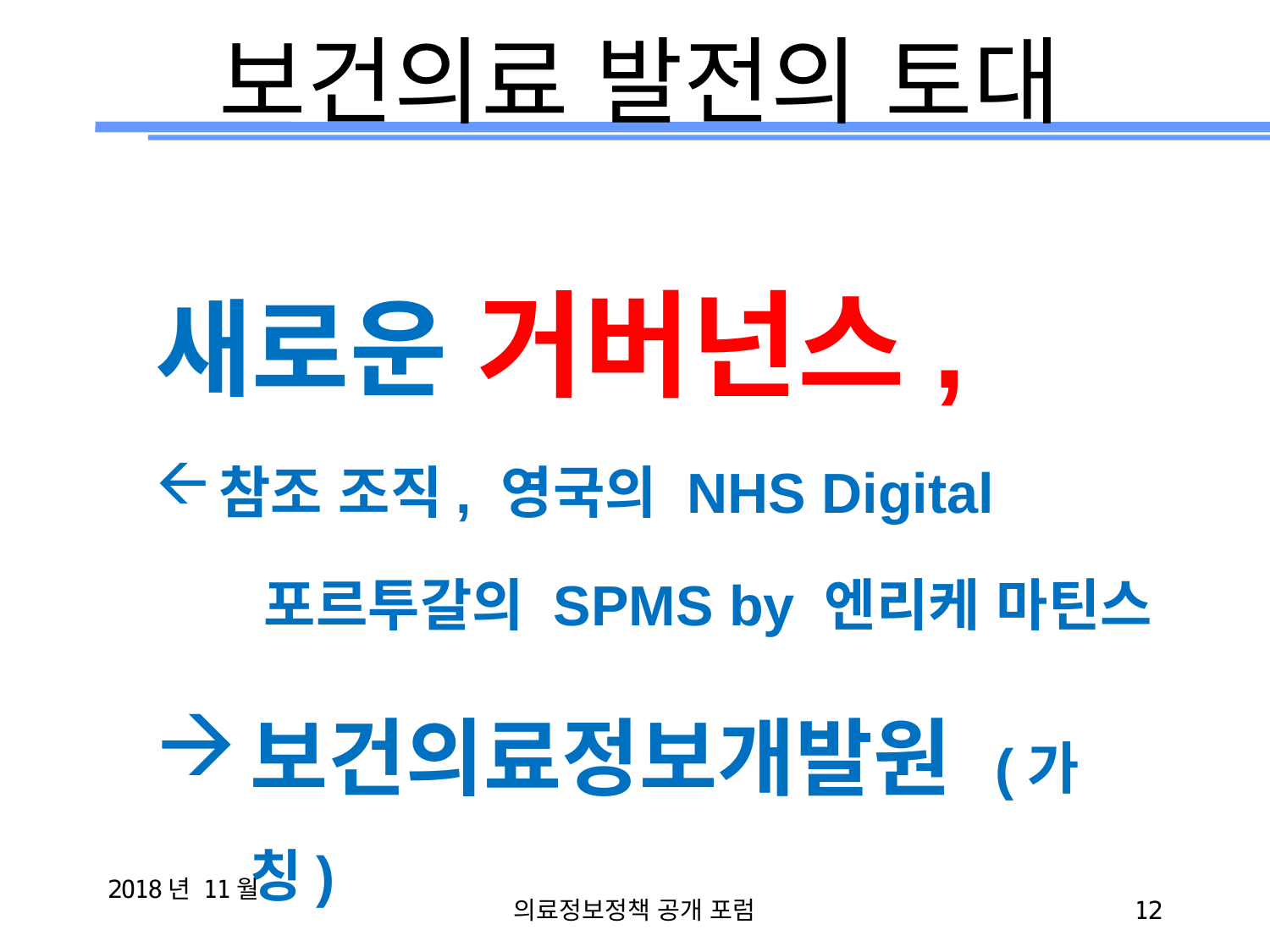

# 보건의료 발전의 토대
새로운 거버넌스,
참조 조직, 영국의 NHS Digital
      포르투갈의 SPMS by 엔리케 마틴스
보건의료정보개발원 (가칭)

2018년 11월
의료정보정책 공개 포럼
12